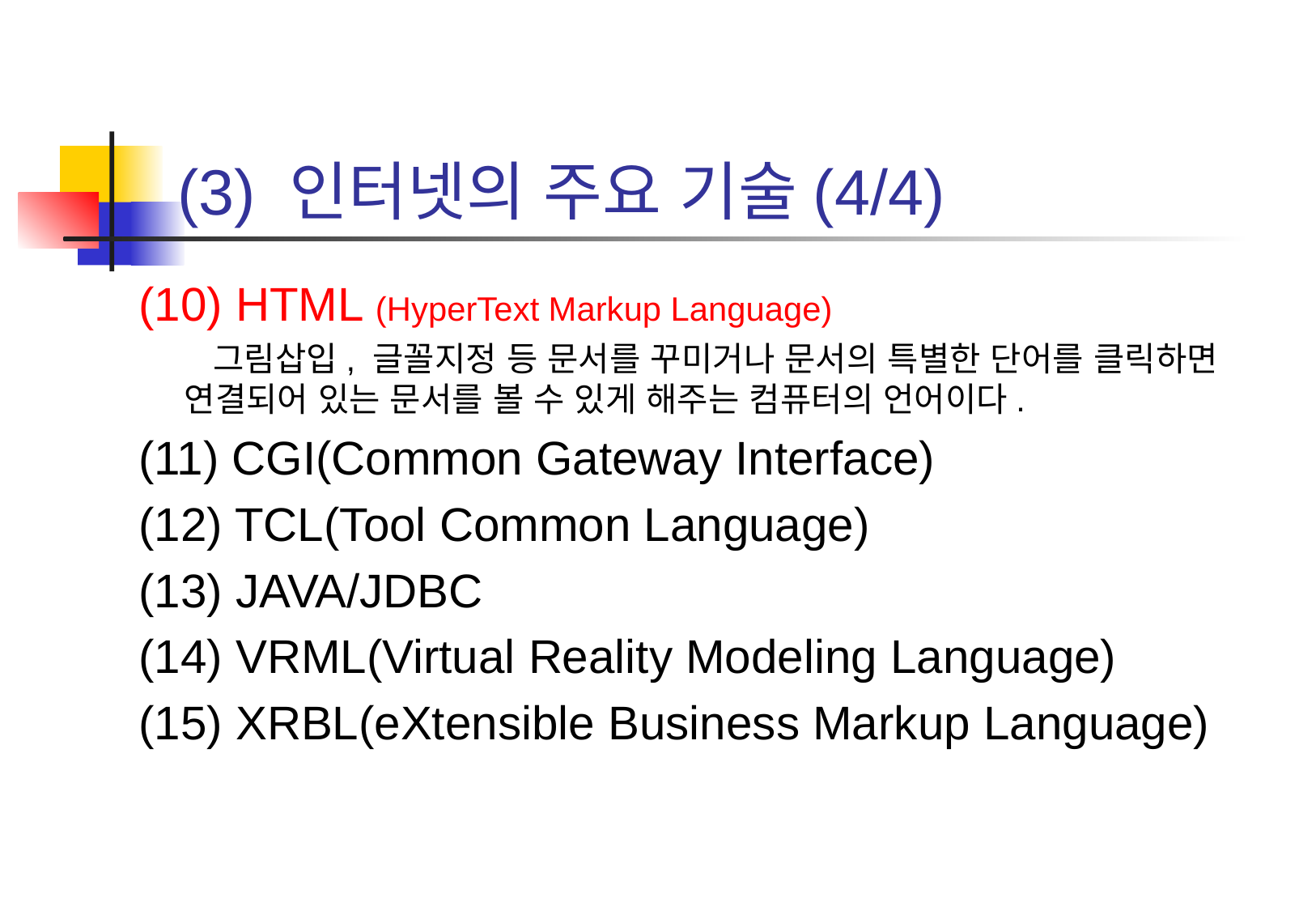

# (3) 인터넷의 주요 기술(4/4)
(10) HTML (HyperText Markup Language)
       그림삽입, 글꼴지정 등 문서를 꾸미거나 문서의 특별한 단어를 클릭하면 연결되어 있는 문서를 볼 수 있게 해주는 컴퓨터의 언어이다.
(11) CGI(Common Gateway Interface)
(12) TCL(Tool Common Language)
(13) JAVA/JDBC
(14) VRML(Virtual Reality Modeling Language)
(15) XRBL(eXtensible Business Markup Language)